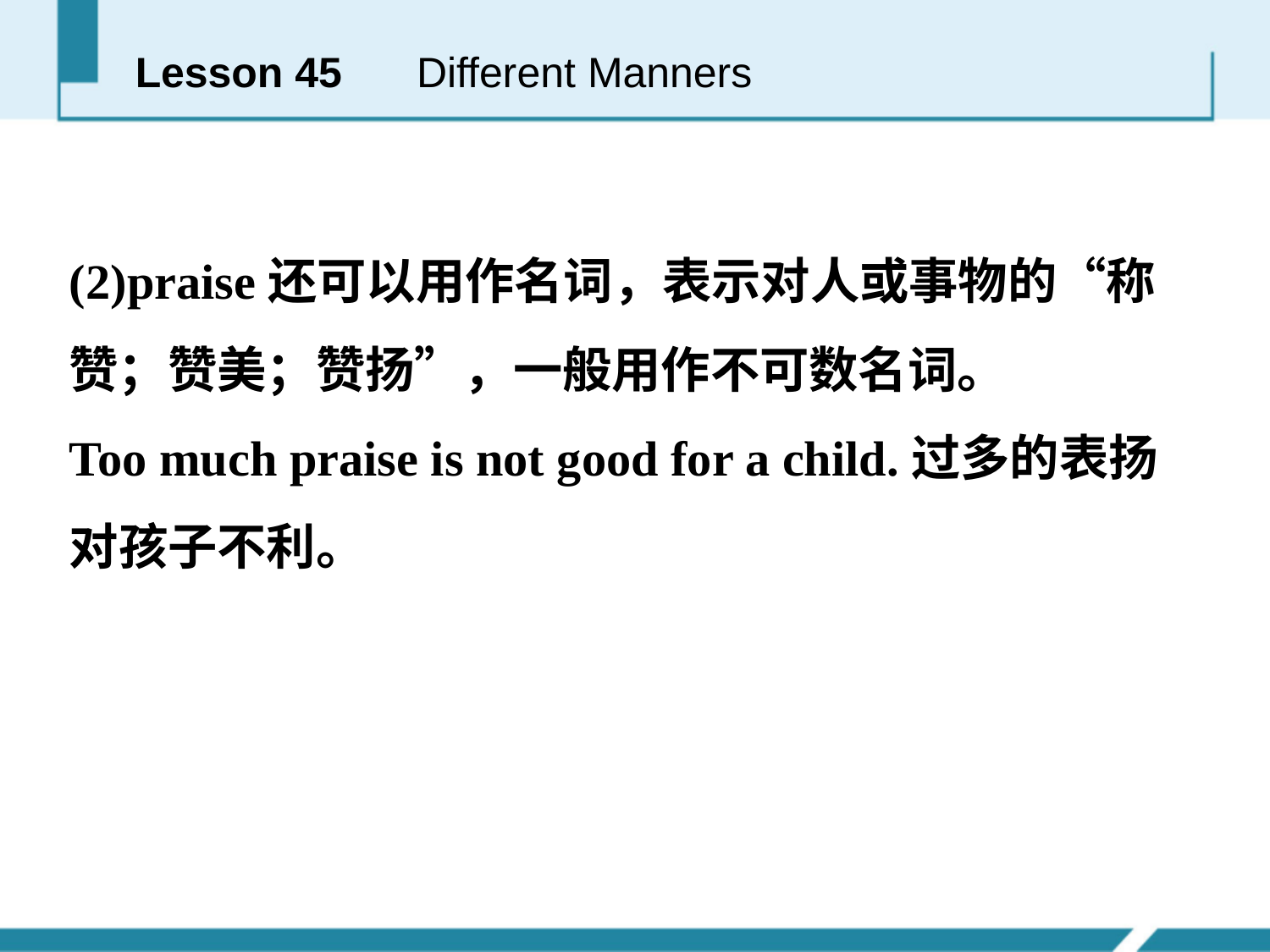

Lesson 45 　Different Manners
(2)praise还可以用作名词，表示对人或事物的“称赞；赞美；赞扬”，一般用作不可数名词。
Too much praise is not good for a child.过多的表扬对孩子不利。